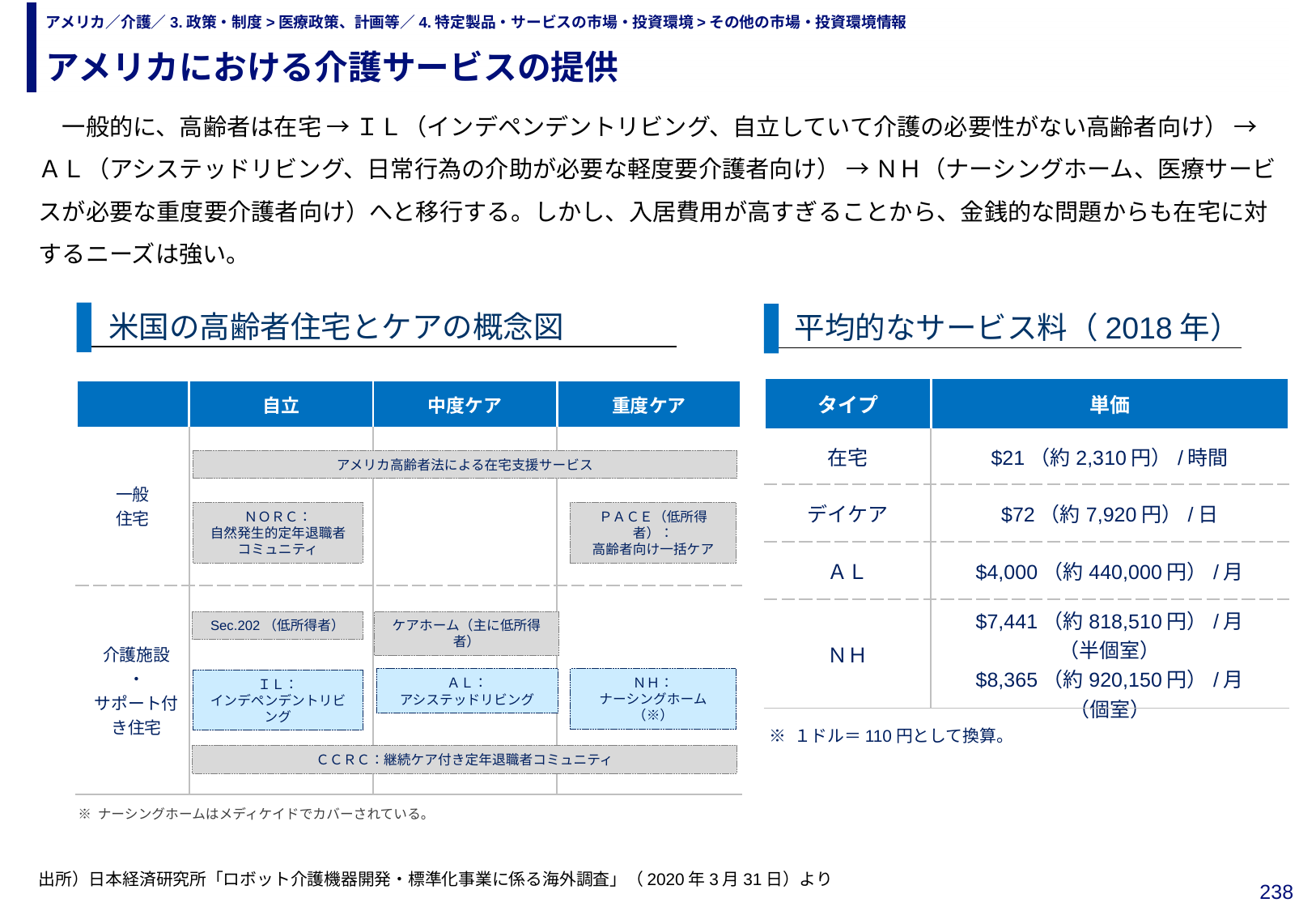

アメリカにおける介護サービスの提供
# アメリカ／介護／3.政策・制度>医療政策、計画等／4.特定製品・サービスの市場・投資環境>その他の市場・投資環境情報
　一般的に、高齢者は在宅 → ＩＬ（インデペンデントリビング、自立していて介護の必要性がない高齢者向け） → ＡＬ（アシステッドリビング、日常行為の介助が必要な軽度要介護者向け） → ＮＨ（ナーシングホーム、医療サービスが必要な重度要介護者向け）へと移行する。しかし、入居費用が高すぎることから、金銭的な問題からも在宅に対するニーズは強い。
米国の高齢者住宅とケアの概念図

平均的なサービス料（2018年）

| タイプ | 単価 |
| --- | --- |
| 在宅 | $21（約2,310円）/時間 |
| デイケア | $72（約7,920円）/日 |
| ＡＬ | $4,000（約440,000円）/月 |
| ＮＨ | $7,441（約818,510円）/月 （半個室） $8,365（約920,150円）/月 （個室） |
|  | 自立 | 中度ケア | 重度ケア |
| --- | --- | --- | --- |
| 一般 住宅 |  |  |  |
| 介護施設 ・ サポート付き住宅 |  |  |  |
アメリカ高齢者法による在宅支援サービス
ＮＯＲＣ：
自然発生的定年退職者
コミュニティ
ＰＡＣＥ（低所得者）：
高齢者向け一括ケア
Sec.202（低所得者）
ケアホーム（主に低所得者）
ＮＨ：
ナーシングホーム（※）
ＡＬ：
アシステッドリビング
ＩＬ：
インデペンデントリビング
※ １ドル＝110円として換算。
ＣＣＲＣ：継続ケア付き定年退職者コミュニティ
※ ナーシングホームはメディケイドでカバーされている。
出所）日本経済研究所「ロボット介護機器開発・標準化事業に係る海外調査」（2020年3月31日）より